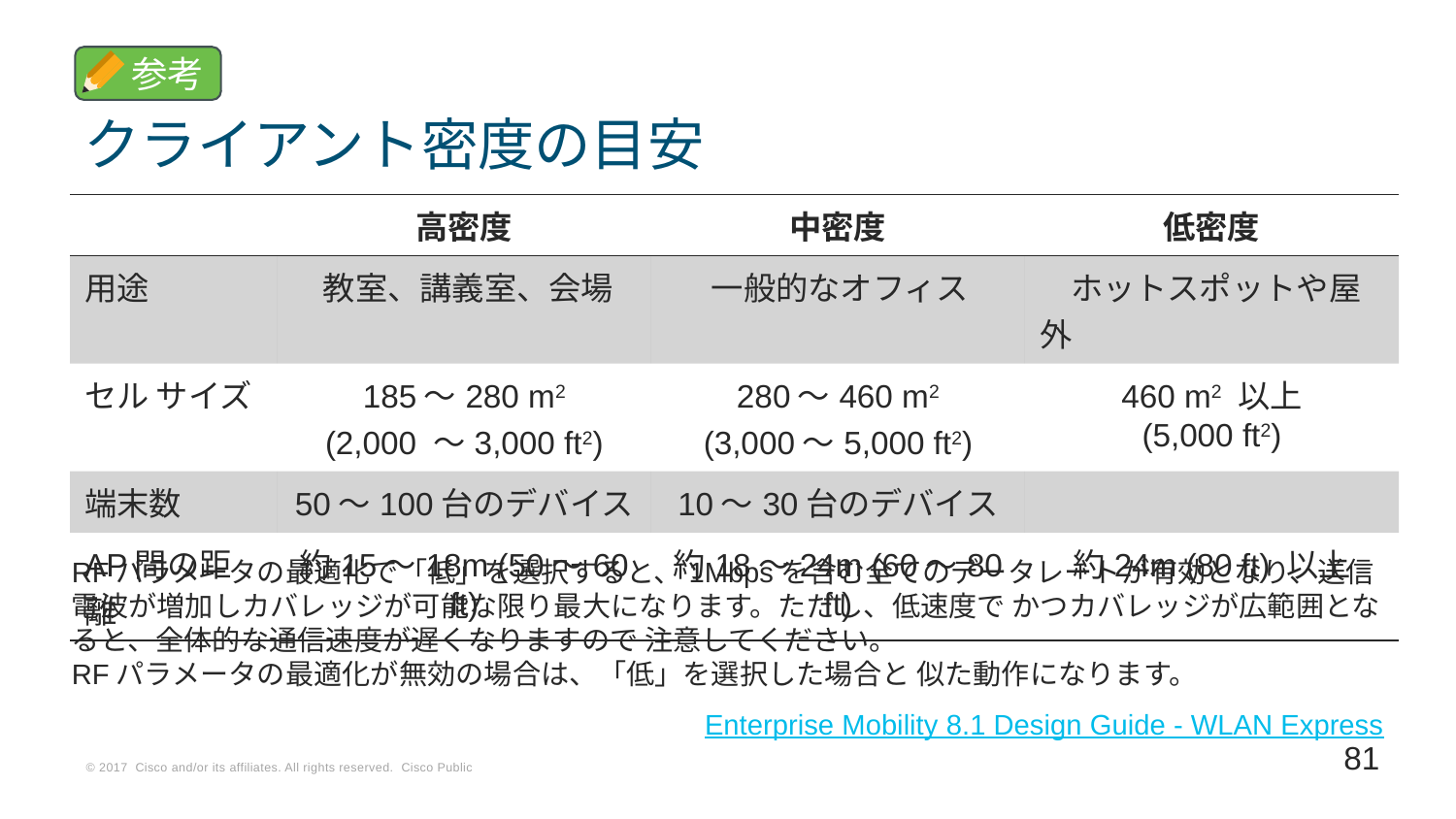

参考

# クライアント密度の目安
|  | 高密度 | 中密度 | 低密度 |
| --- | --- | --- | --- |
| 用途 | 教室、講義室、会場 | 一般的なオフィス | ホットスポットや屋外 |
| セル サイズ | 185～280 m2 (2,000 ～3,000 ft2) | 280～460 m2 (3,000～5,000 ft2) | 460 m2 以上 (5,000 ft2) |
| 端末数 | 50～100台のデバイス | 10～30台のデバイス |  |
| AP間の距離 | 約15～18m (50～60 ft) | 約18～24m (60～80 ft) | 約24m (80 ft) 以上 |
RFパラメータの最適化で「低」を選択すると、1Mbpsを含む全てのデータレートが有効となり、送信電波が増加しカバレッジが可能な限り最大になります。ただし、低速度で かつカバレッジが広範囲となると、全体的な通信速度が遅くなりますので 注意してください。
RFパラメータの最適化が無効の場合は、「低」を選択した場合と 似た動作になります。
Enterprise Mobility 8.1 Design Guide - WLAN Express